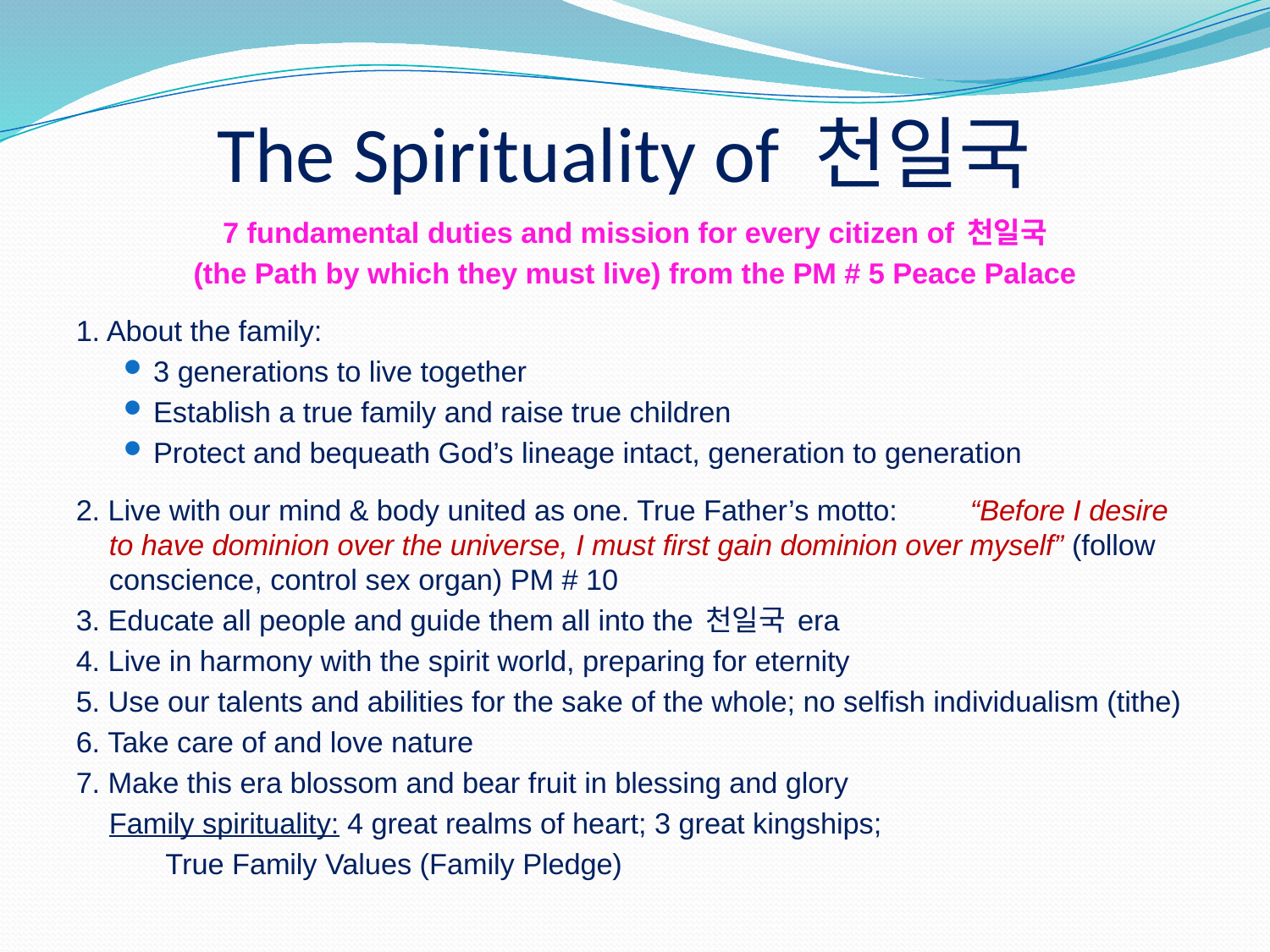

# The Spirituality of 천일국
7 fundamental duties and mission for every citizen of 천일국
(the Path by which they must live) from the PM # 5 Peace Palace

1. About the family:
3 generations to live together
Establish a true family and raise true children
Protect and bequeath God’s lineage intact, generation to generation

2. Live with our mind & body united as one. True Father’s motto:         “Before I desire to have dominion over the universe, I must first gain dominion over myself” (follow conscience, control sex organ) PM # 10
3. Educate all people and guide them all into the 천일국 era
4. Live in harmony with the spirit world, preparing for eternity
5. Use our talents and abilities for the sake of the whole; no selfish individualism (tithe)
6. Take care of and love nature
7. Make this era blossom and bear fruit in blessing and glory
	Family spirituality: 4 great realms of heart; 3 great kingships;
			       True Family Values (Family Pledge)